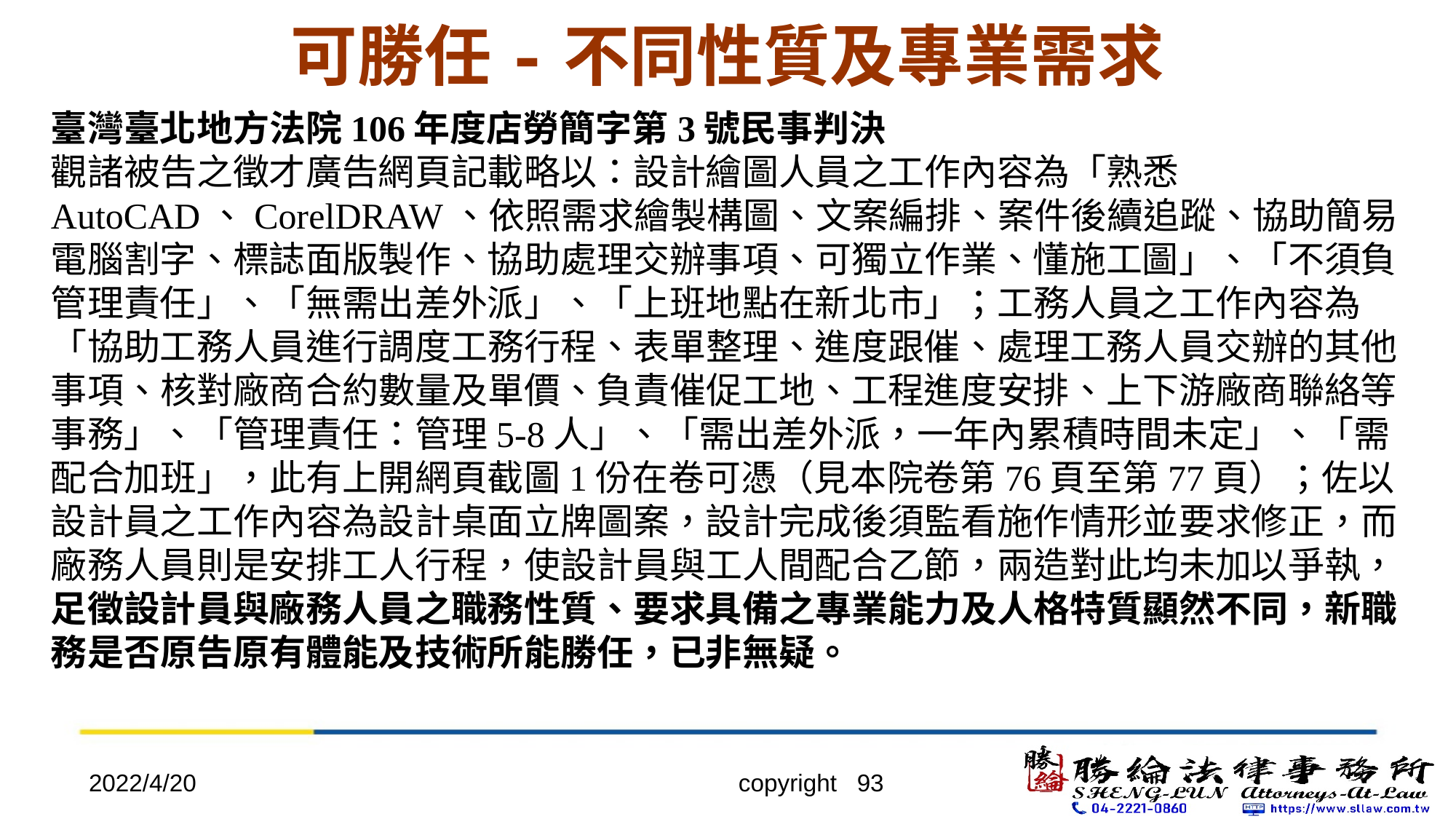

# 可勝任-不同性質及專業需求
臺灣臺北地方法院106年度店勞簡字第3號民事判決
觀諸被告之徵才廣告網頁記載略以：設計繪圖人員之工作內容為「熟悉AutoCAD、CorelDRAW、依照需求繪製構圖、文案編排、案件後續追蹤、協助簡易電腦割字、標誌面版製作、協助處理交辦事項、可獨立作業、懂施工圖」、「不須負管理責任」、「無需出差外派」、「上班地點在新北市」；工務人員之工作內容為「協助工務人員進行調度工務行程、表單整理、進度跟催、處理工務人員交辦的其他事項、核對廠商合約數量及單價、負責催促工地、工程進度安排、上下游廠商聯絡等事務」、「管理責任：管理5-8人」、「需出差外派，一年內累積時間未定」、「需配合加班」，此有上開網頁截圖1份在卷可憑（見本院卷第76頁至第77頁）；佐以設計員之工作內容為設計桌面立牌圖案，設計完成後須監看施作情形並要求修正，而廠務人員則是安排工人行程，使設計員與工人間配合乙節，兩造對此均未加以爭執，足徵設計員與廠務人員之職務性質、要求具備之專業能力及人格特質顯然不同，新職務是否原告原有體能及技術所能勝任，已非無疑。
2022/4/20
copyright   93